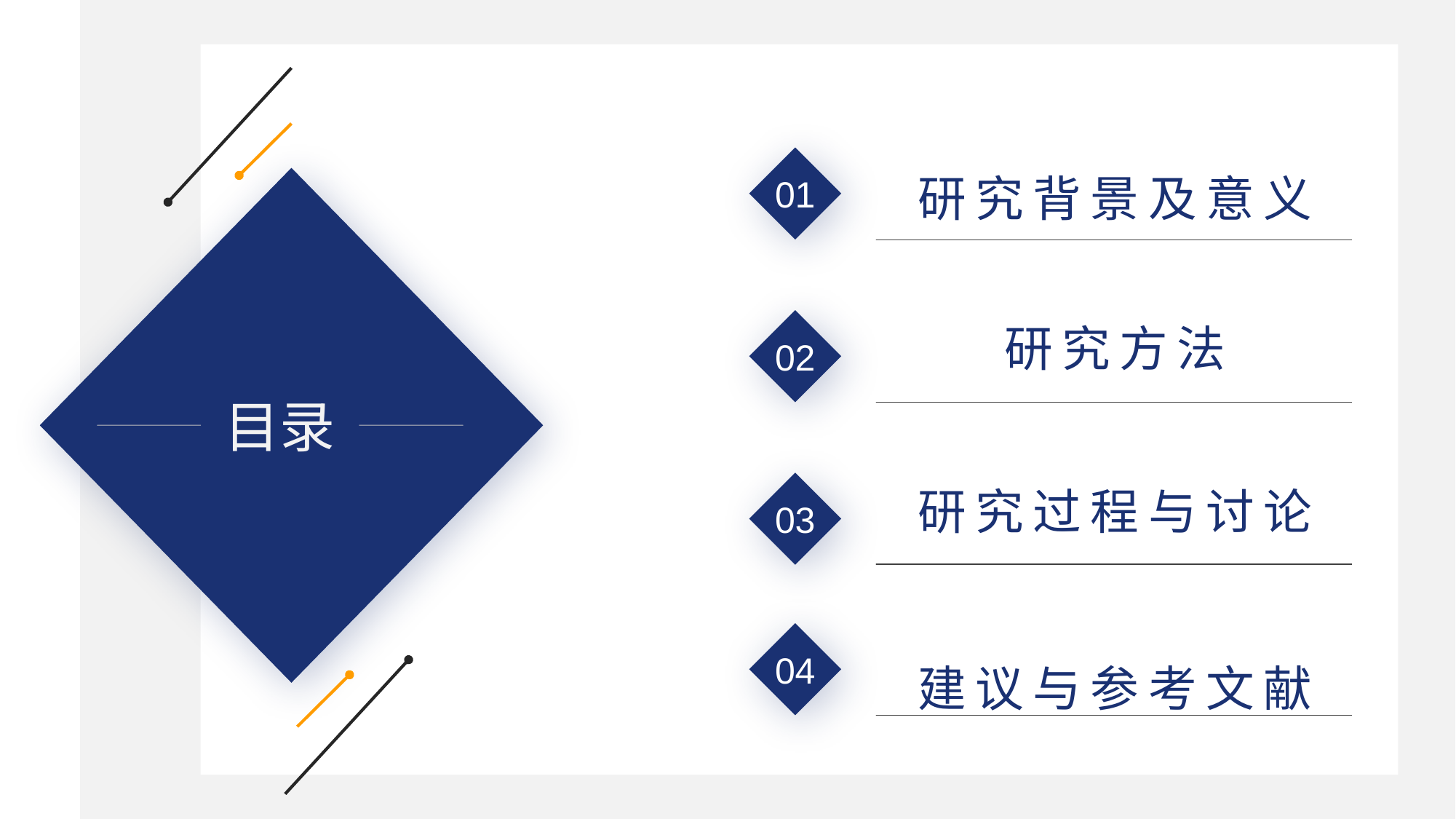

研究背景及意义
01

CONTENTS
目录
02
研究方法
03
研究过程与讨论
建议与参考文献
04